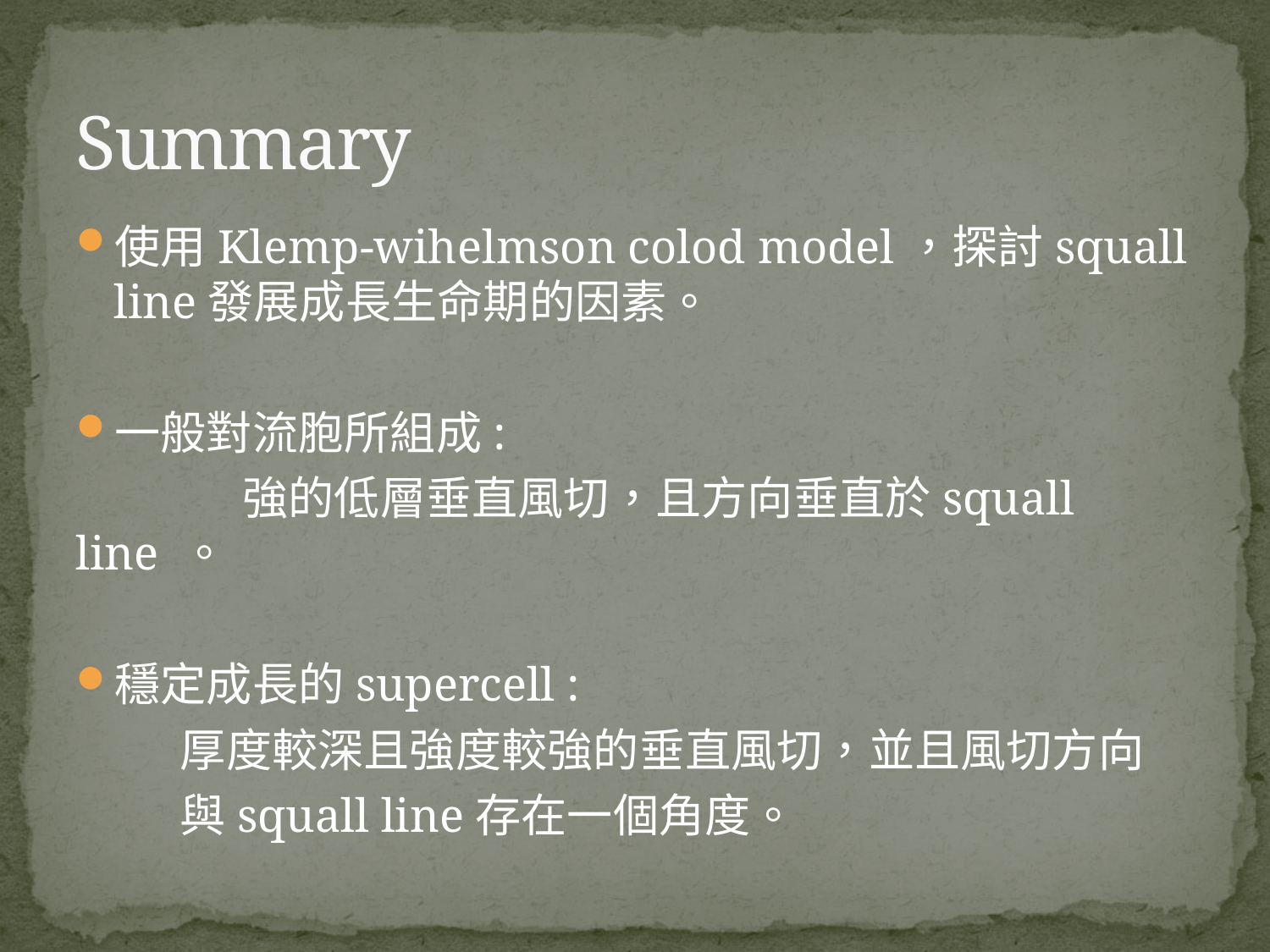

# Summary
使用Klemp-wihelmson colod model，探討squall line發展成長生命期的因素。

一般對流胞所組成:
               強的低層垂直風切，且方向垂直於squall line 。

穩定成長的supercell :
         厚度較深且強度較強的垂直風切，並且風切方向
         與squall line存在一個角度。